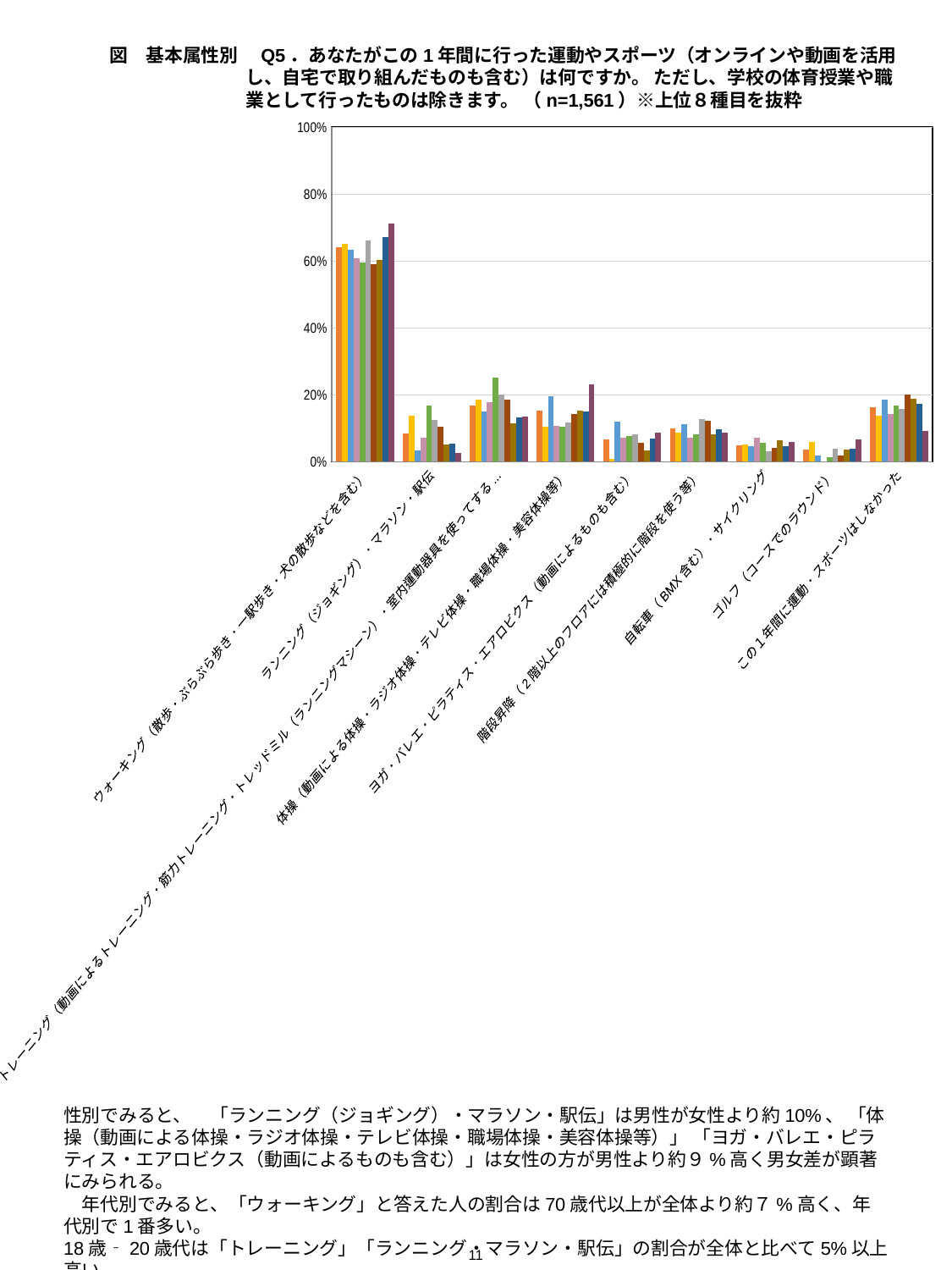

図　基本属性別　Q5．あなたがこの1年間に行った運動やスポーツ（オンラインや動画を活用し、自宅で取り組んだものも含む）は何ですか。 ただし、学校の体育授業や職業として行ったものは除きます。 （n=1,561）※上位８種目を抜粋

### Chart

| Category | 全体(n=1561) | 男性(n=736) | 女性(n=797) | 回答しない(n=28) | 18歳 - 20代(n=210) | 30代(n=259) | 40代(n=269) | 50代(n=270) | 60代(n=279) | 70代以上(n=274) |
|---|---|---|---|---|---|---|---|---|---|---|
| ウォーキング（散歩・ぶらぶら歩き・一駅歩き・犬の散歩などを含む） | 64.06149903907752 | 65.08152173913044 | 63.237139272271015 | 60.71428571428571 | 59.523809523809526 | 66.02316602316603 | 59.10780669144981 | 60.370370370370374 | 67.02508960573476 | 71.16788321167883 |
| ランニング（ジョギング）・マラソン・駅伝 | 8.392056374119154 | 13.858695652173912 | 3.3877038895859473 | 7.142857142857143 | 16.666666666666668 | 12.355212355212355 | 10.408921933085502 | 5.185185185185185 | 5.376344086021505 | 2.5547445255474455 |
| トレーニング（動画によるトレーニング・筋力トレーニング・トレッドミル（ランニングマシーン）・室内運動器具を使ってする運動等） | 16.655989750160153 | 18.47826086956522 | 14.930991217063989 | 17.857142857142858 | 25.238095238095237 | 20.077220077220076 | 18.587360594795538 | 11.481481481481481 | 13.261648745519715 | 13.503649635036497 |
| 体操（動画による体操・ラジオ体操・テレビ体操・職場体操・美容体操等） | 15.118513773222293 | 10.46195652173913 | 19.573400250941027 | 10.714285714285715 | 10.476190476190476 | 11.583011583011583 | 14.12639405204461 | 15.185185185185185 | 15.053763440860216 | 22.992700729927005 |
| ヨガ・バレエ・ピラティス・エアロビクス（動画によるものも含む） | 6.662395900064062 | 0.9510869565217391 | 11.91969887076537 | 7.142857142857143 | 7.6190476190476195 | 8.108108108108107 | 5.576208178438662 | 3.3333333333333335 | 6.810035842293907 | 8.75912408759124 |
| 階段昇降（2階以上のフロアには積極的に階段を使う等） | 9.993593850096094 | 8.695652173913043 | 11.292346298619826 | 7.142857142857143 | 8.095238095238095 | 12.74131274131274 | 12.267657992565054 | 8.148148148148147 | 9.67741935483871 | 8.75912408759124 |
| 自転車（BMX含む）・サイクリング | 4.932735426008969 | 5.16304347826087 | 4.64240903387704 | 7.142857142857143 | 5.714285714285714 | 3.088803088803089 | 4.089219330855019 | 6.296296296296297 | 4.659498207885305 | 5.839416058394161 |
| ゴルフ（コースでのラウンド） | 3.6515054452274187 | 5.842391304347826 | 1.7565872020075284 | 0.0 | 1.4285714285714286 | 3.8610038610038613 | 1.858736059479554 | 3.7037037037037037 | 3.9426523297491043 | 6.569343065693431 |
| この１年間に運動・スポーツはしなかった | 16.27162075592569 | 13.858695652173912 | 18.569636135508155 | 14.285714285714285 | 16.666666666666668 | 15.830115830115831 | 20.07434944237918 | 18.88888888888889 | 17.204301075268816 | 9.124087591240876 |
性別でみると、　「ランニング（ジョギング）・マラソン・駅伝」は男性が女性より約10%、 「体操（動画による体操・ラジオ体操・テレビ体操・職場体操・美容体操等）」 「ヨガ・バレエ・ピラティス・エアロビクス（動画によるものも含む）」は女性の方が男性より約９%高く男女差が顕著にみられる。
　年代別でみると、「ウォーキング」と答えた人の割合は70歳代以上が全体より約７%高く、年代別で1番多い。
18歳‐20歳代は「トレーニング」「ランニング・マラソン・駅伝」の割合が全体と比べて5%以上高い。
どの年代でも「ウォーキング（散歩・ぶらぶら歩き・一駅歩きなどを含む）」を実施している割合が多い。
11